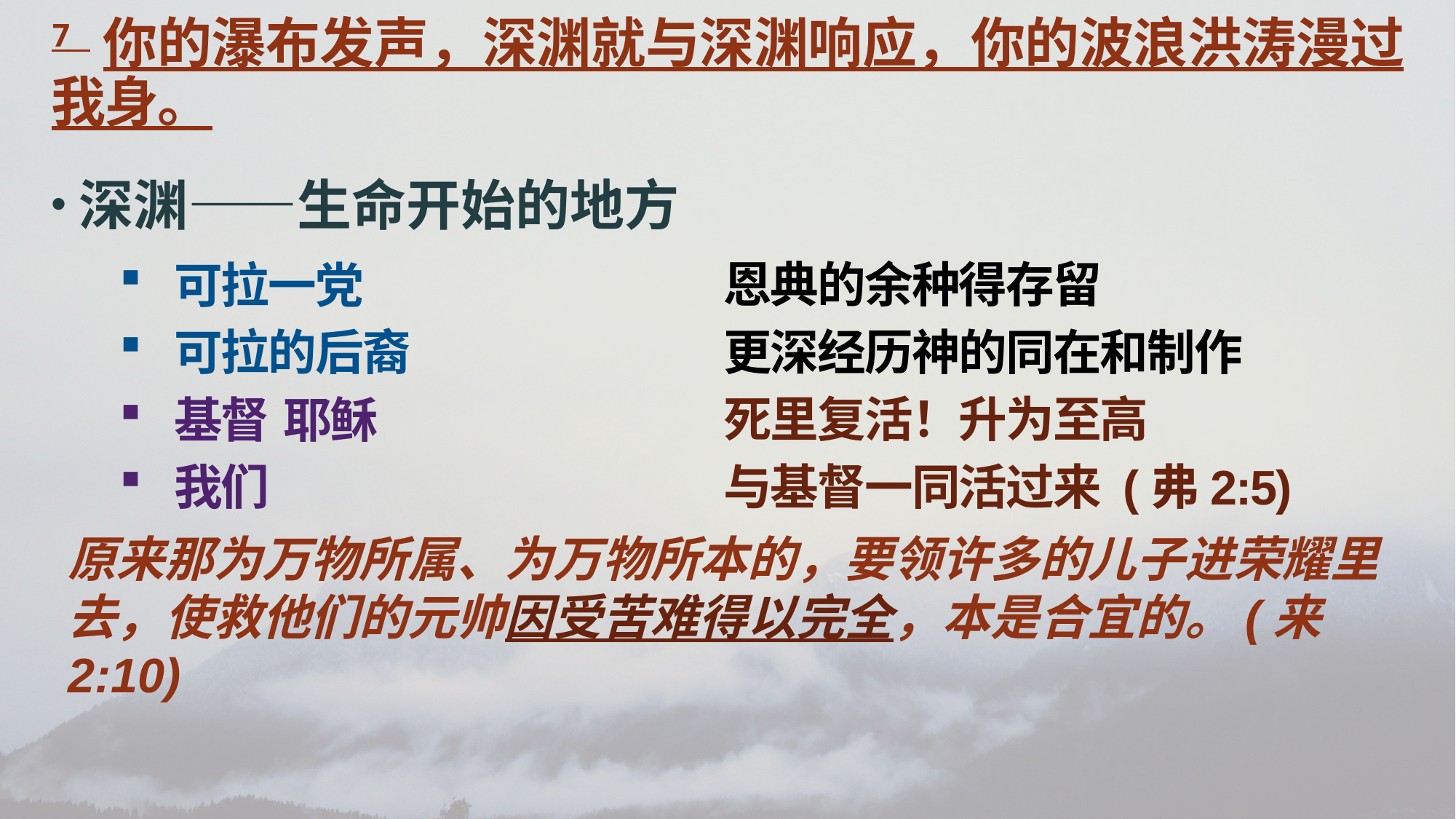

7 你的瀑布发声，深渊就与深渊响应，你的波浪洪涛漫过我身。
深渊——生命开始的地方
可拉一党
可拉的后裔
基督	耶稣
我们
恩典的余种得存留
更深经历神的同在和制作
死里复活！升为至高
与基督一同活过来 (弗2:5)
原来那为万物所属、为万物所本的，要领许多的儿子进荣耀里去，使救他们的元帅因受苦难得以完全，本是合宜的。(来2:10)